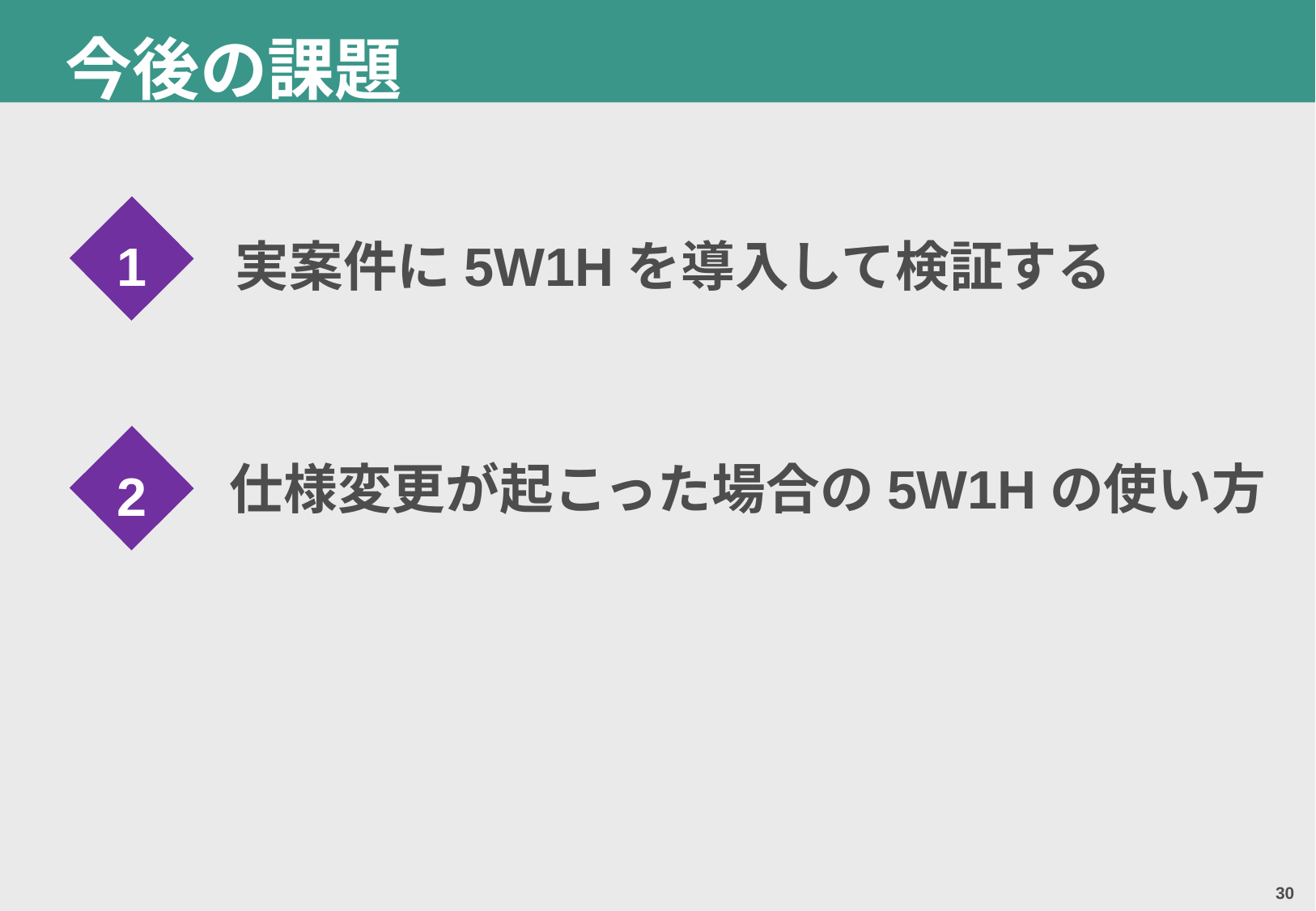

今後の課題
# 提言とこれからの課題

1
実案件に5W1Hを導入して検証する

2
仕様変更が起こった場合の5W1Hの使い方
30